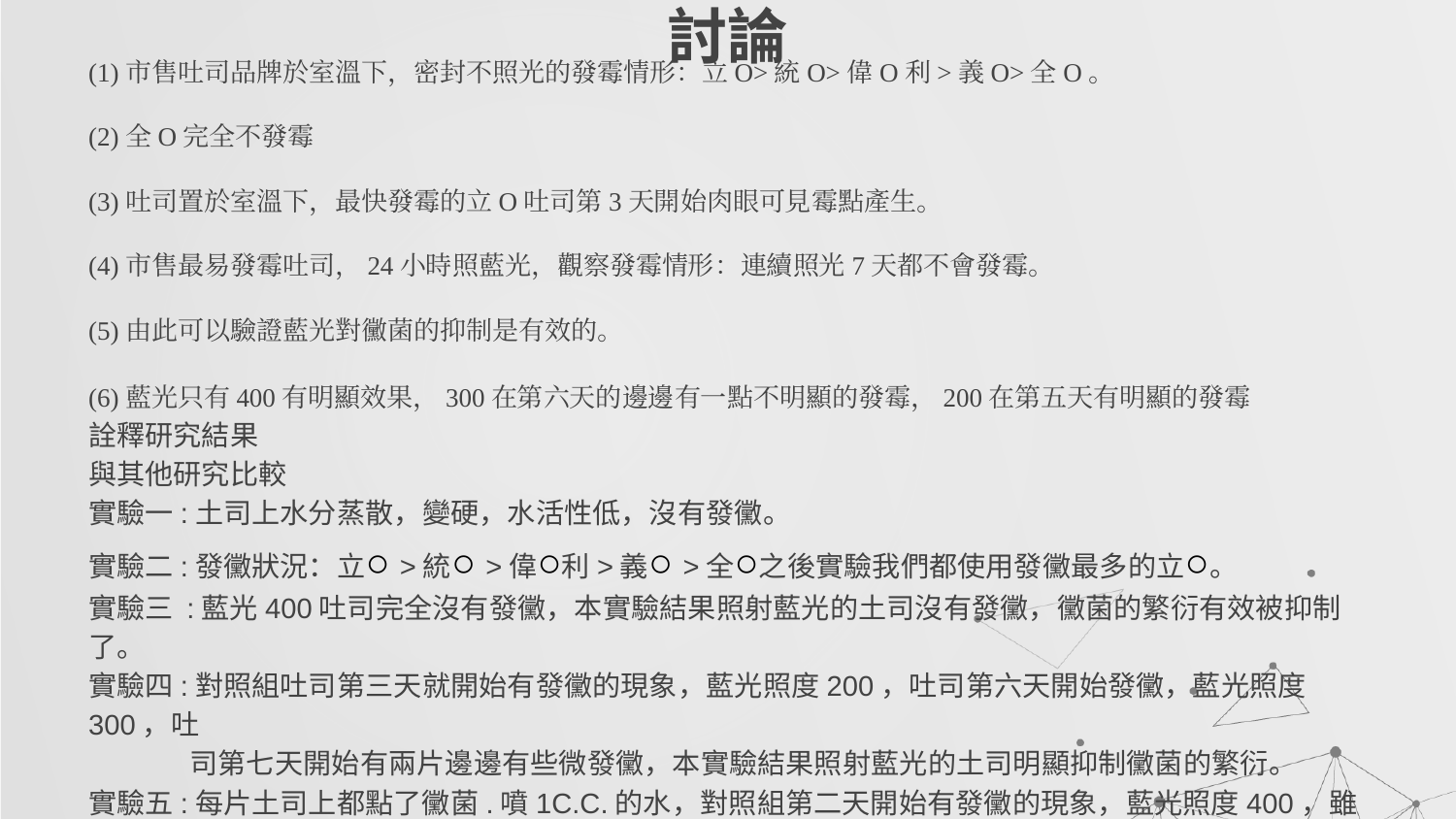

# 討論
(1)市售吐司品牌於室溫下，密封不照光的發霉情形：立O>統O>偉O利>義O>全O。
(2)全O完全不發霉
(3)吐司置於室溫下，最快發霉的立O吐司第3天開始肉眼可見霉點產生。
(4)市售最易發霉吐司，24小時照藍光，觀察發霉情形：連續照光7天都不會發霉。
(5)由此可以驗證藍光對黴菌的抑制是有效的。
(6)藍光只有400有明顯效果，300在第六天的邊邊有一點不明顯的發霉，200在第五天有明顯的發霉
詮釋研究結果
與其他研究比較
實驗一:土司上水分蒸散，變硬，水活性低，沒有發黴。
實驗二:發黴狀況：立○>統○>偉○利>義○>全○之後實驗我們都使用發黴最多的立○。
實驗三 :藍光400吐司完全沒有發黴，本實驗結果照射藍光的土司沒有發黴，黴菌的繁衍有效被抑制了。
實驗四:對照組吐司第三天就開始有發黴的現象，藍光照度200，吐司第六天開始發黴，藍光照度300，吐
               司第七天開始有兩片邊邊有些微發黴，本實驗結果照射藍光的土司明顯抑制黴菌的繁衍。
實驗五:每片土司上都點了黴菌.噴1C.C.的水，對照組第二天開始有發黴的現象，藍光照度400，雖然原本
               有點黴菌，但被藍光抑制，沒有擴散。